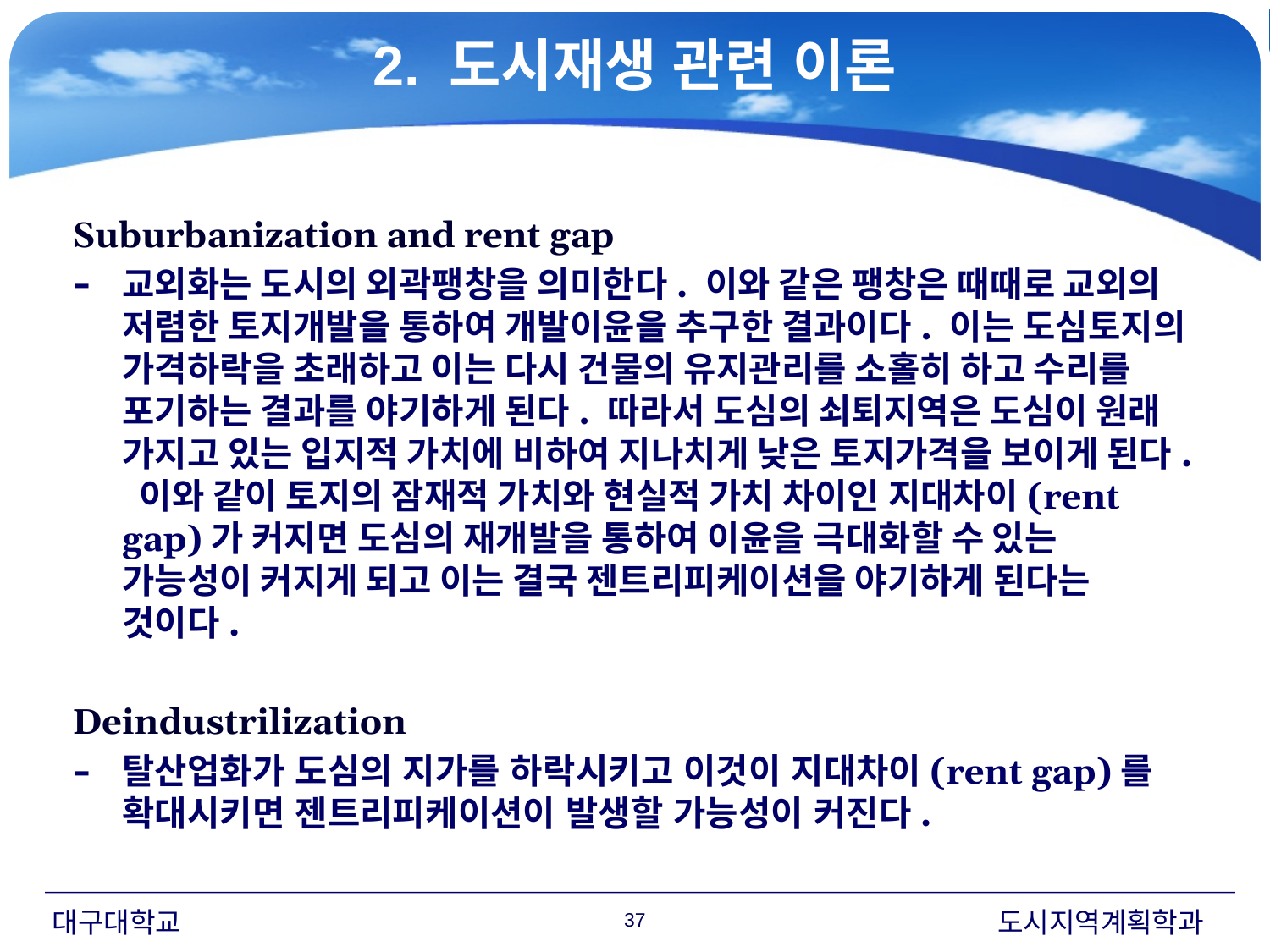

2. 도시재생 관련 이론
#
Suburbanization and rent gap
교외화는 도시의 외곽팽창을 의미한다. 이와 같은 팽창은 때때로 교외의 저렴한 토지개발을 통하여 개발이윤을 추구한 결과이다. 이는 도심토지의 가격하락을 초래하고 이는 다시 건물의 유지관리를 소홀히 하고 수리를 포기하는 결과를 야기하게 된다. 따라서 도심의 쇠퇴지역은 도심이 원래 가지고 있는 입지적 가치에 비하여 지나치게 낮은 토지가격을 보이게 된다. 이와 같이 토지의 잠재적 가치와 현실적 가치 차이인 지대차이(rent gap)가 커지면 도심의 재개발을 통하여 이윤을 극대화할 수 있는 가능성이 커지게 되고 이는 결국 젠트리피케이션을 야기하게 된다는 것이다.

Deindustrilization
탈산업화가 도심의 지가를 하락시키고 이것이 지대차이(rent gap)를 확대시키면 젠트리피케이션이 발생할 가능성이 커진다.